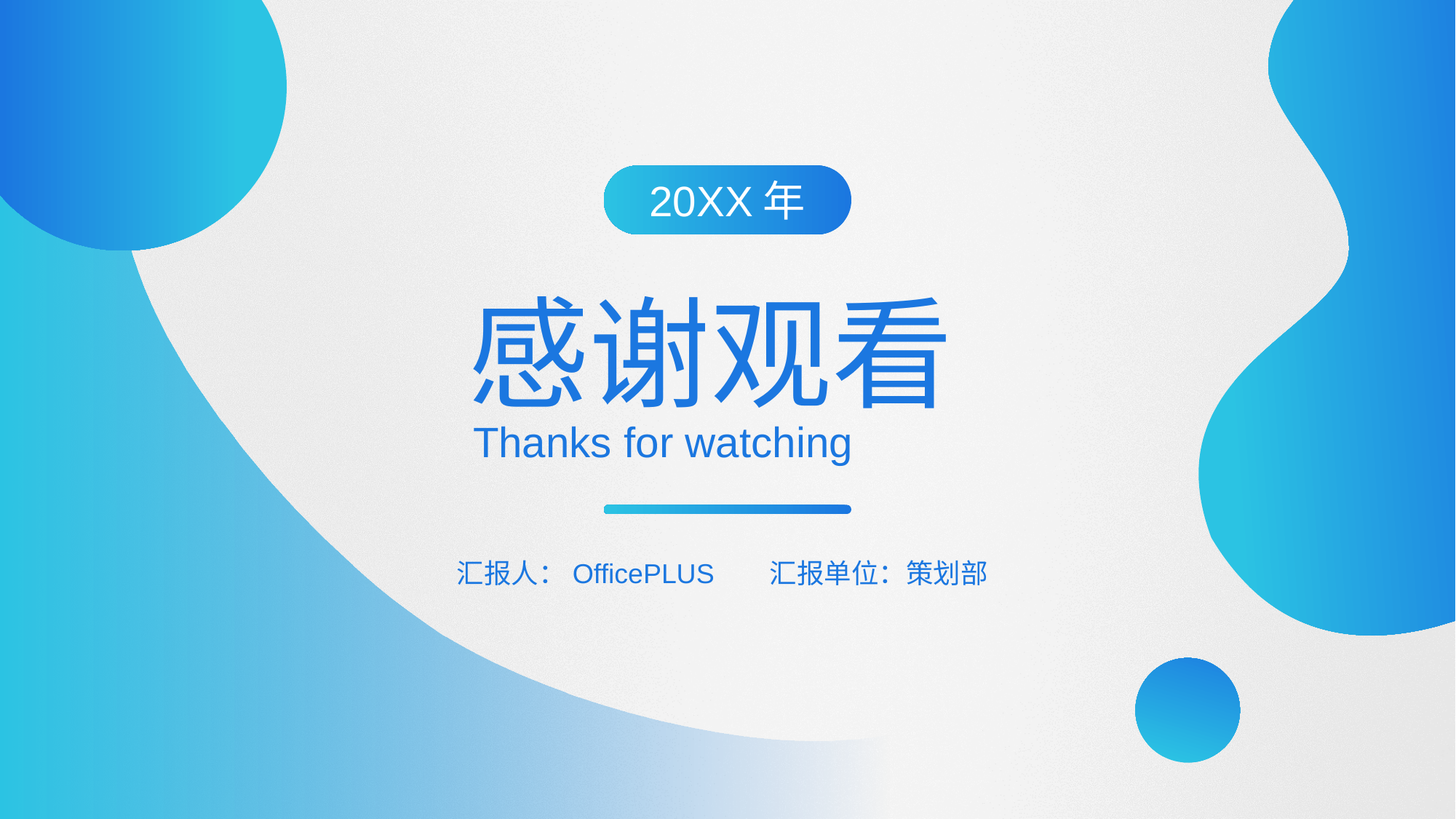

20XX年
感谢观看
Thanks for watching

汇报人：OfficePLUS
汇报单位：策划部